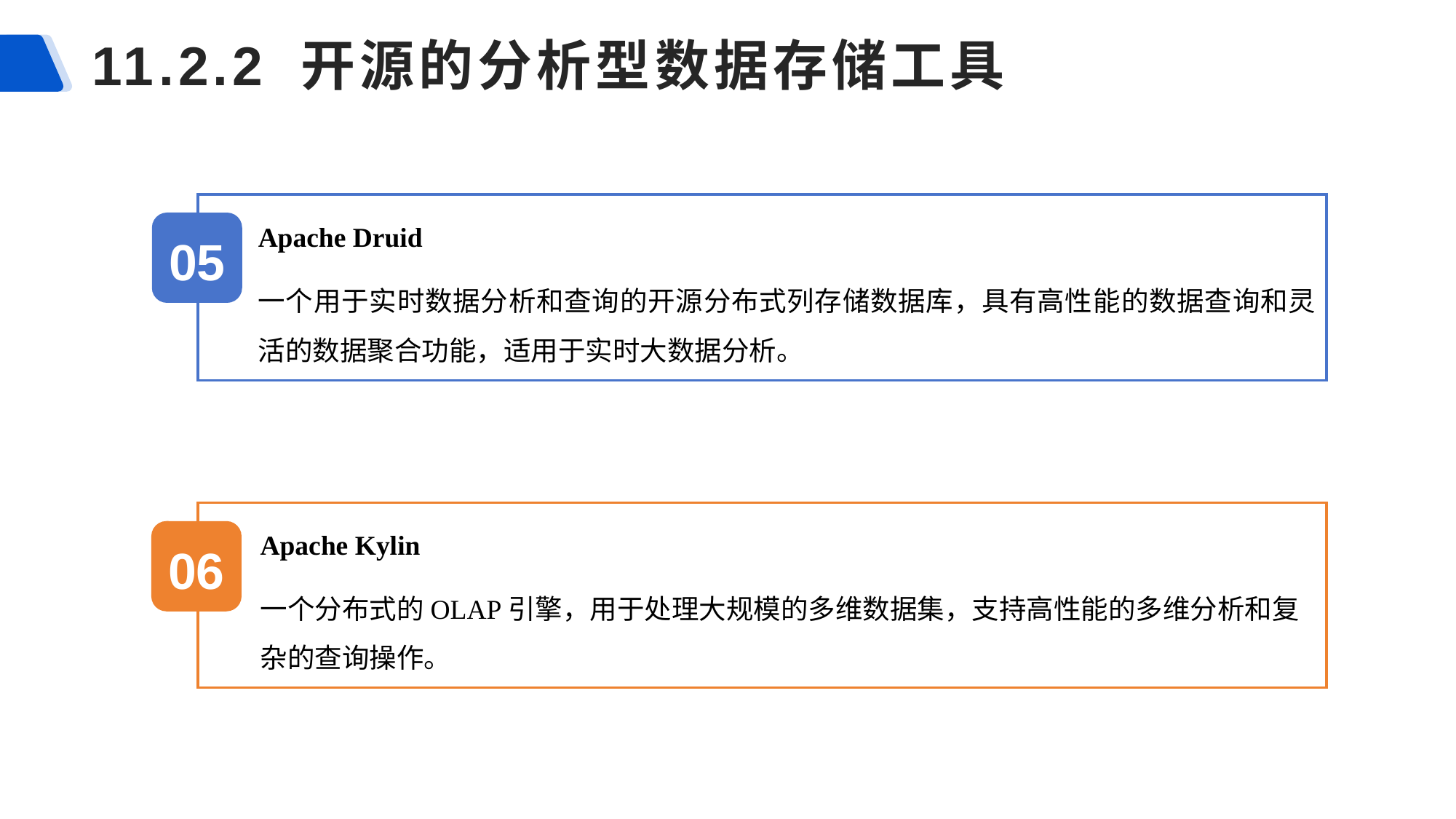

# 11.2.2 开源的分析型数据存储工具

Apache Druid
一个用于实时数据分析和查询的开源分布式列存储数据库，具有高性能的数据查询和灵活的数据聚合功能，适用于实时大数据分析。
05

Apache Kylin
一个分布式的OLAP引擎，用于处理大规模的多维数据集，支持高性能的多维分析和复杂的查询操作。
06